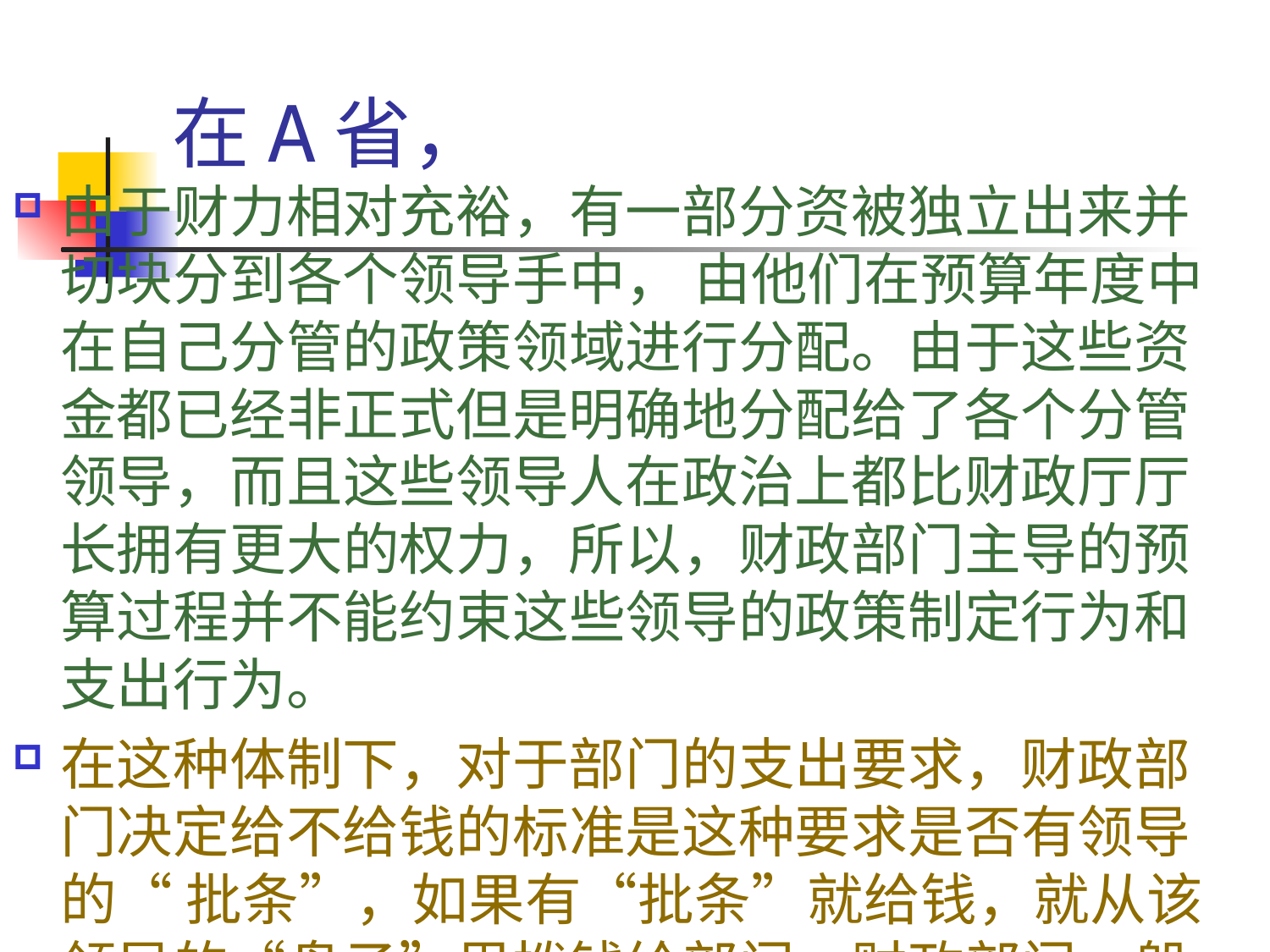

在A省，
由于财力相对充裕，有一部分资被独立出来并切块分到各个领导手中， 由他们在预算年度中在自己分管的政策领域进行分配。由于这些资金都已经非正式但是明确地分配给了各个分管领导，而且这些领导人在政治上都比财政厅厅长拥有更大的权力，所以，财政部门主导的预算过程并不能约束这些领导的政策制定行为和支出行为。
在这种体制下，对于部门的支出要求，财政部门决定给不给钱的标准是这种要求是否有领导的“ 批条”，如果有“批条”就给钱，就从该领导的“盘子”里拨钱给部门，财政部门一般是不会也不能进行政策合理性与政策成本的审查的。